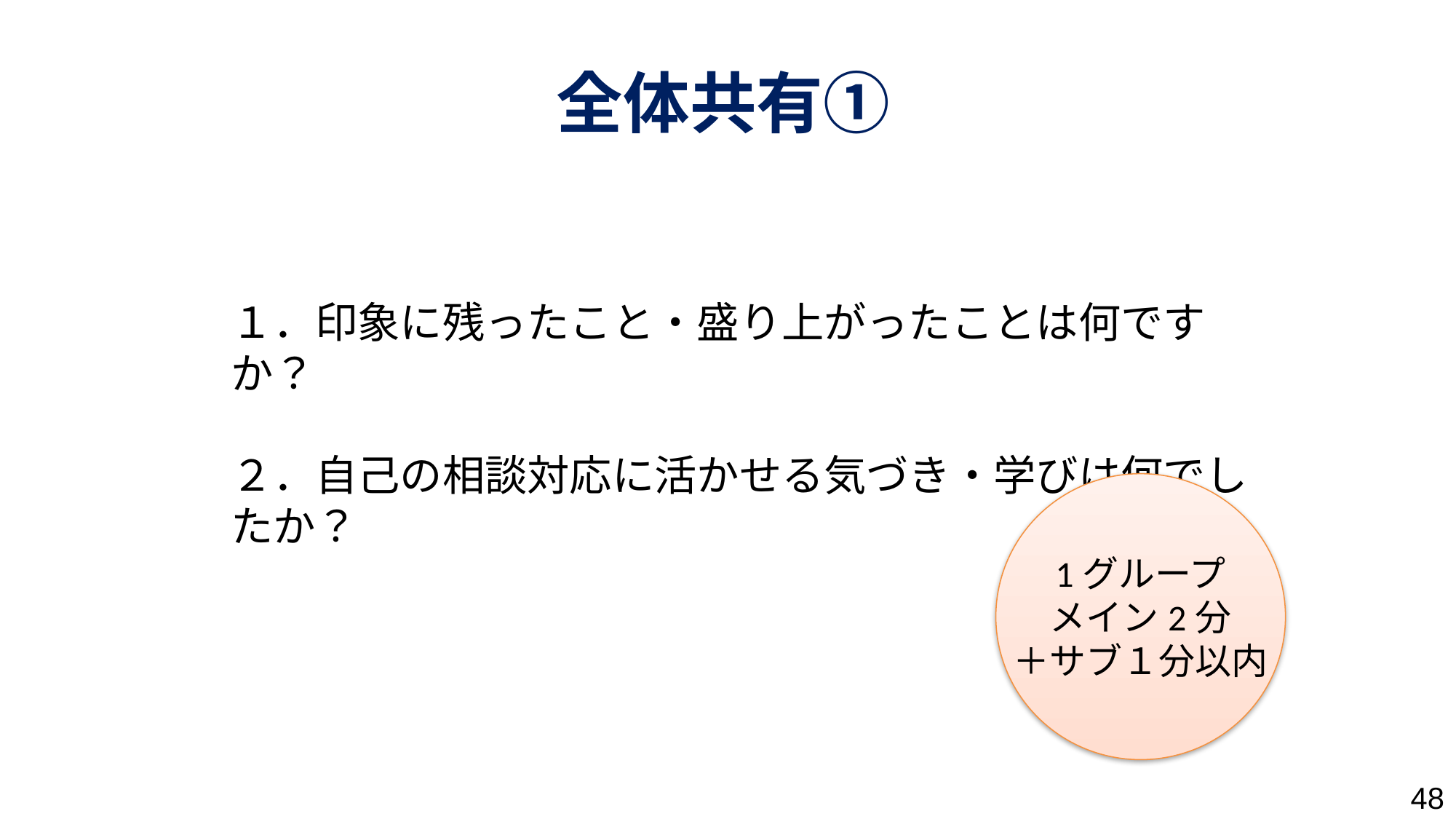

全体共有①
１．印象に残ったこと・盛り上がったことは何ですか？

２．自己の相談対応に活かせる気づき・学びは何でしたか？

1グループ
メイン2分
＋サブ１分以内
48